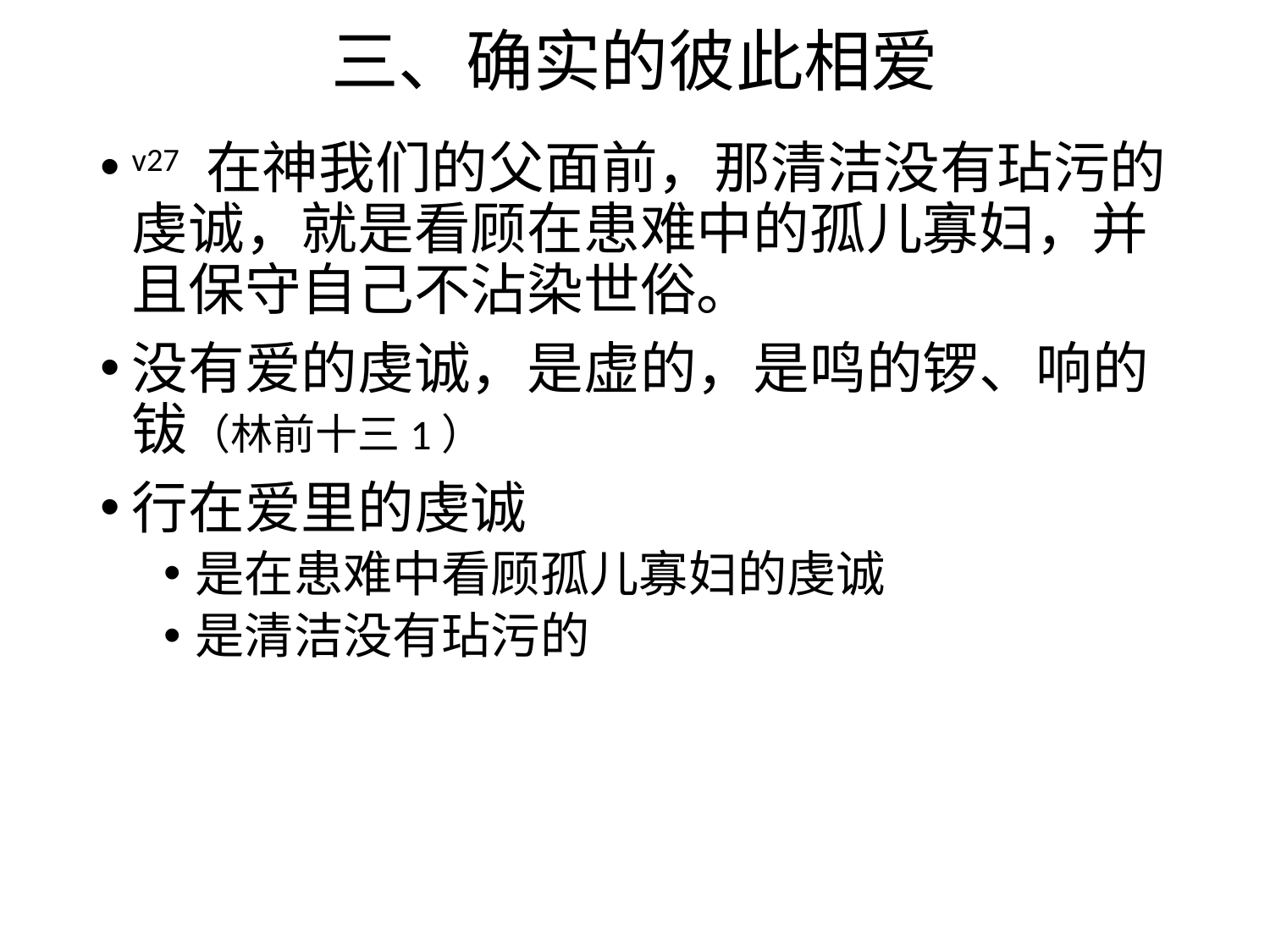

# 三、确实的彼此相爱
v27 在神我们的父面前，那清洁没有玷污的虔诚，就是看顾在患难中的孤儿寡妇，并且保守自己不沾染世俗。
没有爱的虔诚，是虚的，是鸣的锣、响的钹（林前十三1）
行在爱里的虔诚
是在患难中看顾孤儿寡妇的虔诚
是清洁没有玷污的